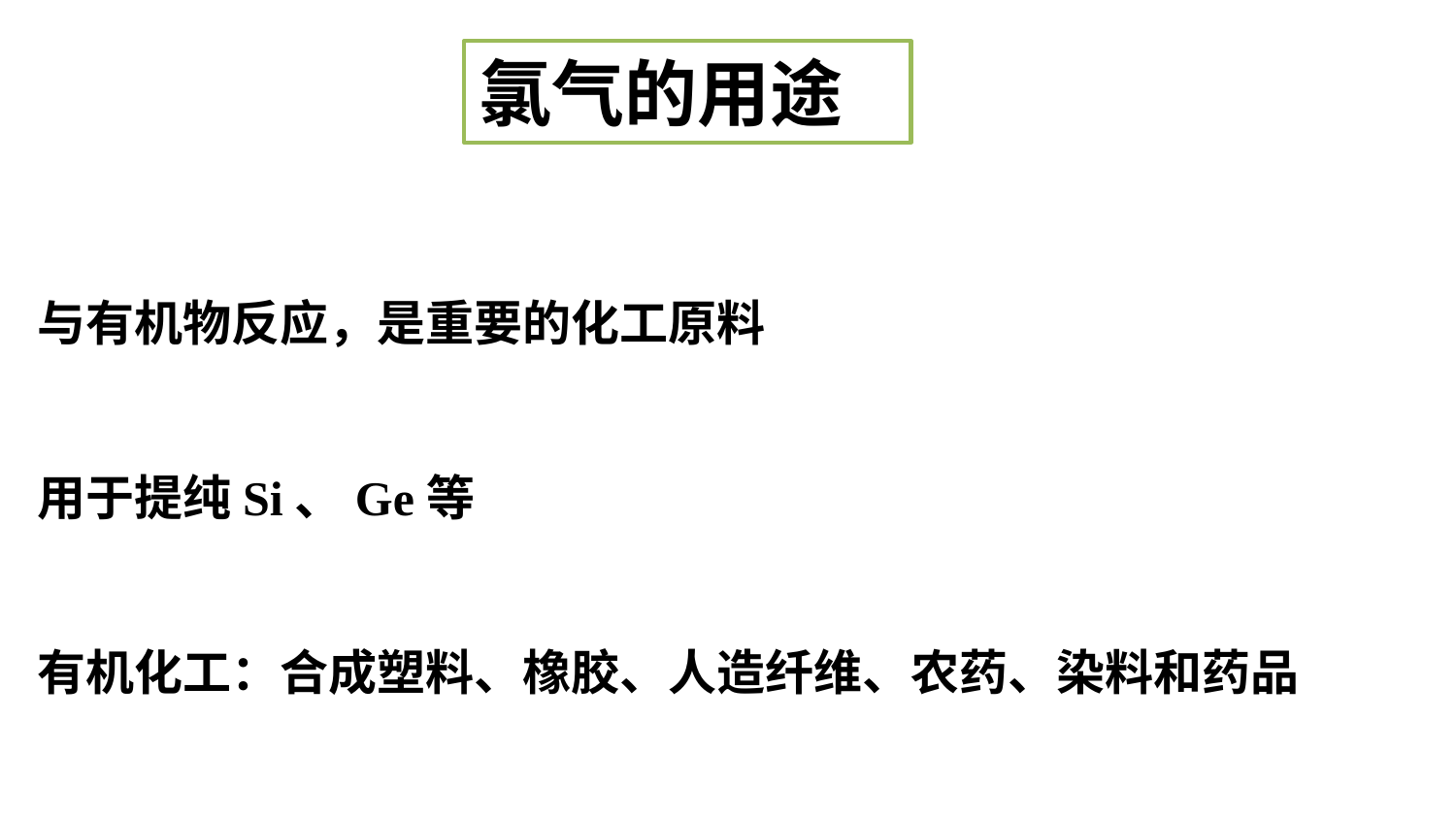

氯气的用途

与有机物反应，是重要的化工原料

用于提纯Si、Ge等

有机化工：合成塑料、橡胶、人造纤维、农药、染料和药品